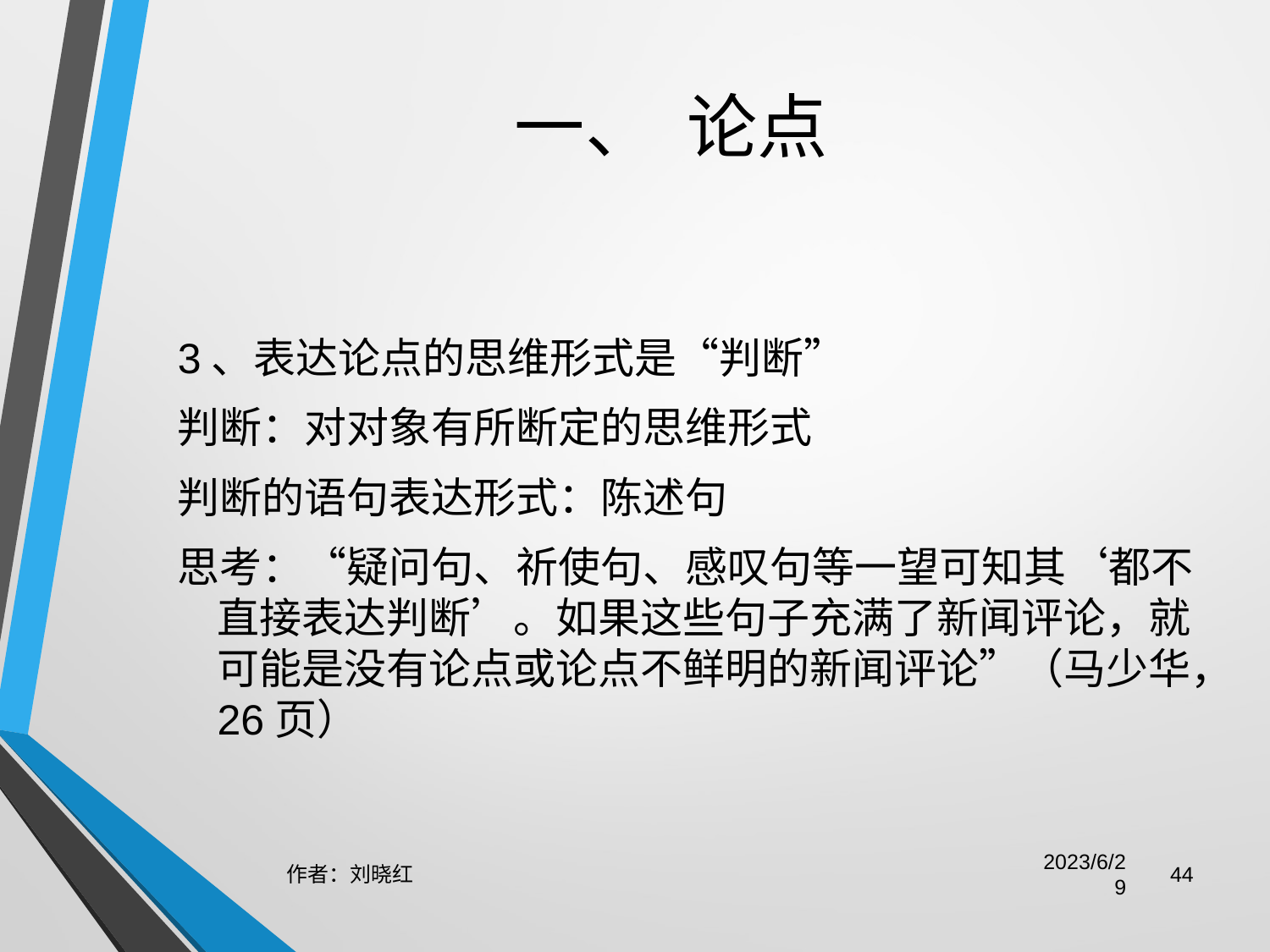

# 一、  论点
3、表达论点的思维形式是“判断”
判断：对对象有所断定的思维形式
判断的语句表达形式：陈述句
思考：“疑问句、祈使句、感叹句等一望可知其‘都不直接表达判断’。如果这些句子充满了新闻评论，就可能是没有论点或论点不鲜明的新闻评论”（马少华，26页）
作者：刘晓红
2023/6/29
44